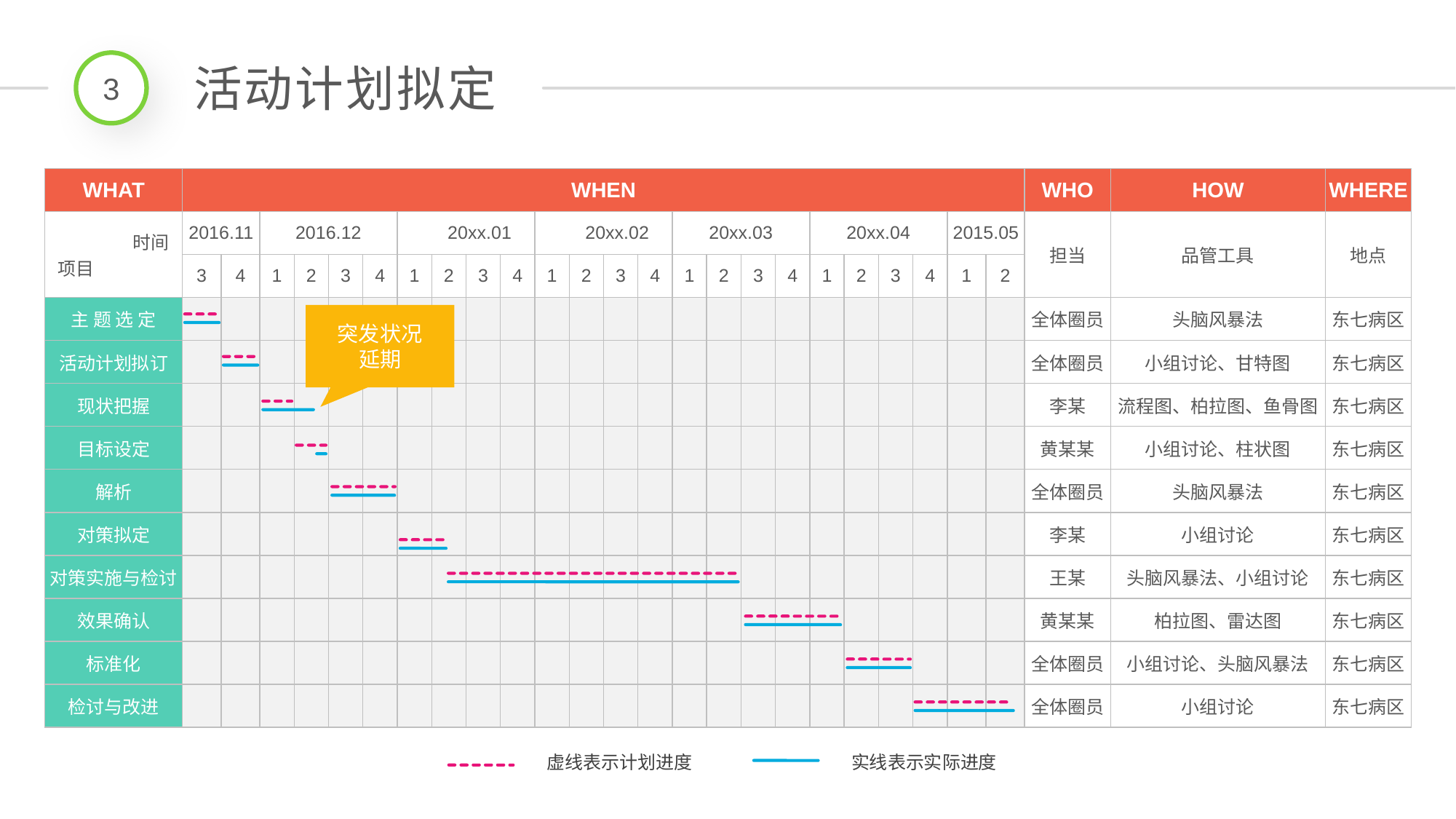

3
活动计划拟定
| WHAT | WHEN |  |  |  |  |  |  |  |  |  |  |  |  |  |  |  |  |  |  |  |  |  |  |  | WHO | HOW | WHERE |
| --- | --- | --- | --- | --- | --- | --- | --- | --- | --- | --- | --- | --- | --- | --- | --- | --- | --- | --- | --- | --- | --- | --- | --- | --- | --- | --- | --- |
| 时间 项目 | 2016.11 |  | 2016.12 |  |  |  | 20xx.01 |  |  |  | 20xx.02 |  |  |  | 20xx.03 |  |  |  | 20xx.04 |  |  |  | 2015.05 |  | 担当 | 品管工具 | 地点 |
|  | 3 | 4 | 1 | 2 | 3 | 4 | 1 | 2 | 3 | 4 | 1 | 2 | 3 | 4 | 1 | 2 | 3 | 4 | 1 | 2 | 3 | 4 | 1 | 2 |  |  |  |
| 主 题 选 定 |  |  |  |  |  |  |  |  |  |  |  |  |  |  |  |  |  |  |  |  |  |  |  |  | 全体圈员 | 头脑风暴法 | 东七病区 |
| 活动计划拟订 |  |  |  |  |  |  |  |  |  |  |  |  |  |  |  |  |  |  |  |  |  |  |  |  | 全体圈员 | 小组讨论、甘特图 | 东七病区 |
| 现状把握 |  |  |  |  |  |  |  |  |  |  |  |  |  |  |  |  |  |  |  |  |  |  |  |  | 李某 | 流程图、柏拉图、鱼骨图 | 东七病区 |
| 目标设定 |  |  |  |  |  |  |  |  |  |  |  |  |  |  |  |  |  |  |  |  |  |  |  |  | 黄某某 | 小组讨论、柱状图 | 东七病区 |
| 解析 |  |  |  |  |  |  |  |  |  |  |  |  |  |  |  |  |  |  |  |  |  |  |  |  | 全体圈员 | 头脑风暴法 | 东七病区 |
| 对策拟定 |  |  |  |  |  |  |  |  |  |  |  |  |  |  |  |  |  |  |  |  |  |  |  |  | 李某 | 小组讨论 | 东七病区 |
| 对策实施与检讨 |  |  |  |  |  |  |  |  |  |  |  |  |  |  |  |  |  |  |  |  |  |  |  |  | 王某 | 头脑风暴法、小组讨论 | 东七病区 |
| 效果确认 |  |  |  |  |  |  |  |  |  |  |  |  |  |  |  |  |  |  |  |  |  |  |  |  | 黄某某 | 柏拉图、雷达图 | 东七病区 |
| 标准化 |  |  |  |  |  |  |  |  |  |  |  |  |  |  |  |  |  |  |  |  |  |  |  |  | 全体圈员 | 小组讨论、头脑风暴法 | 东七病区 |
| 检讨与改进 |  |  |  |  |  |  |  |  |  |  |  |  |  |  |  |  |  |  |  |  |  |  |  |  | 全体圈员 | 小组讨论 | 东七病区 |
突发状况
延期

虚线表示计划进度
实线表示实际进度

延时符